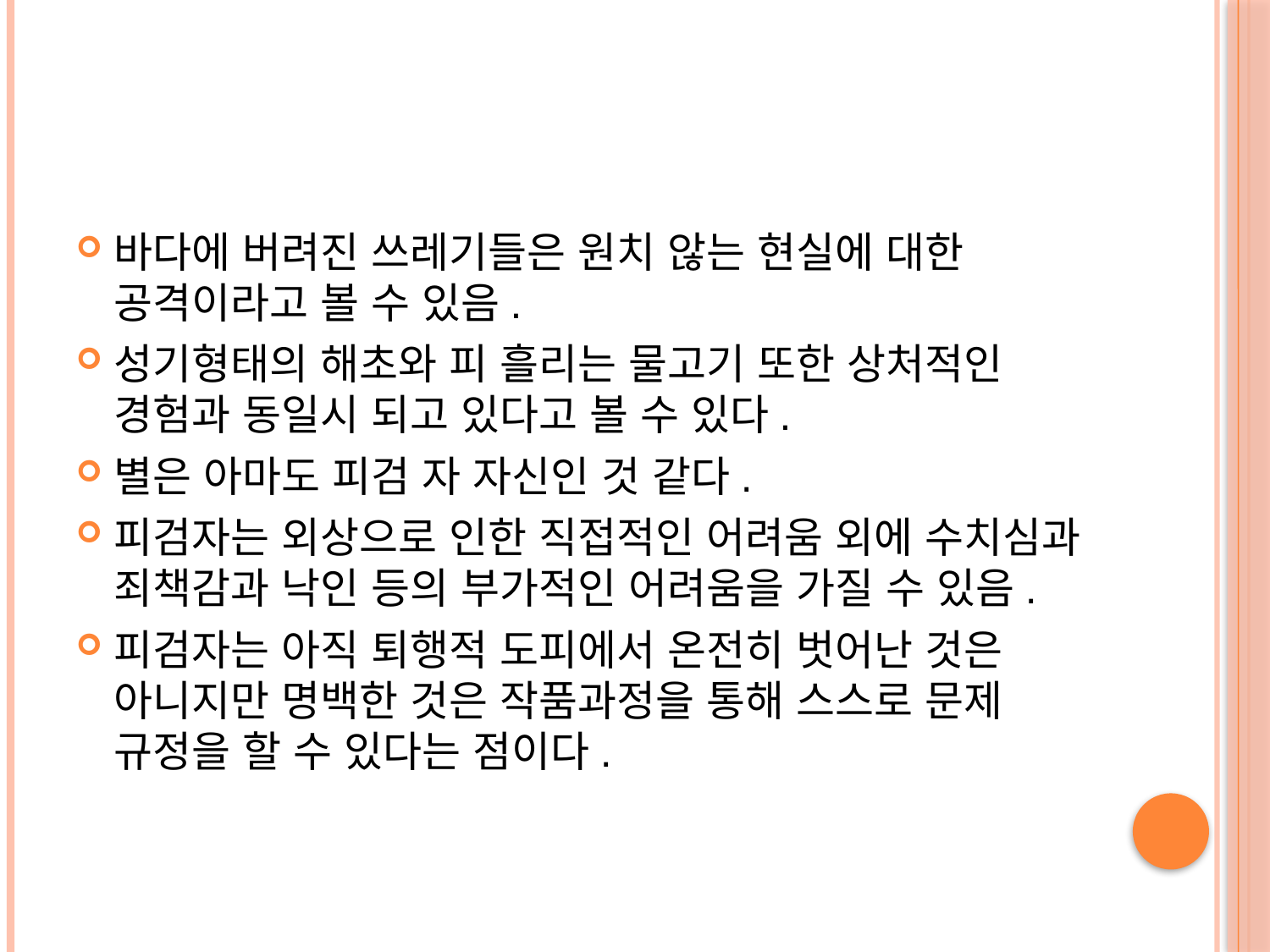

바다에 버려진 쓰레기들은 원치 않는 현실에 대한 공격이라고 볼 수 있음.
성기형태의 해초와 피 흘리는 물고기 또한 상처적인 경험과 동일시 되고 있다고 볼 수 있다.
별은 아마도 피검 자 자신인 것 같다.
피검자는 외상으로 인한 직접적인 어려움 외에 수치심과 죄책감과 낙인 등의 부가적인 어려움을 가질 수 있음.
피검자는 아직 퇴행적 도피에서 온전히 벗어난 것은 아니지만 명백한 것은 작품과정을 통해 스스로 문제 규정을 할 수 있다는 점이다.